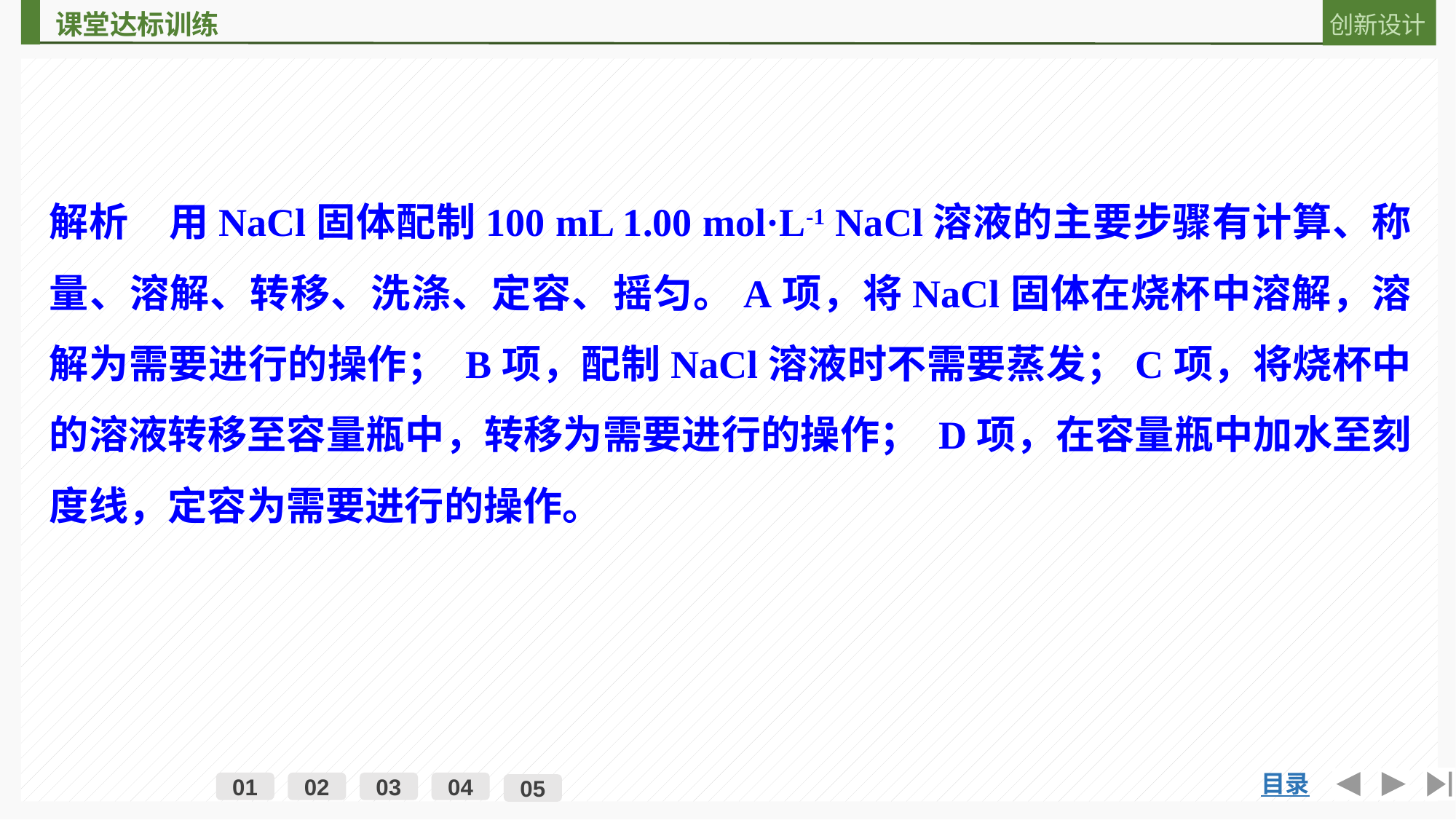

解析　用NaCl固体配制100 mL 1.00 mol·L-1 NaCl溶液的主要步骤有计算、称量、溶解、转移、洗涤、定容、摇匀。A项，将NaCl固体在烧杯中溶解，溶解为需要进行的操作； B项，配制NaCl溶液时不需要蒸发；C项，将烧杯中的溶液转移至容量瓶中，转移为需要进行的操作； D项，在容量瓶中加水至刻度线，定容为需要进行的操作。